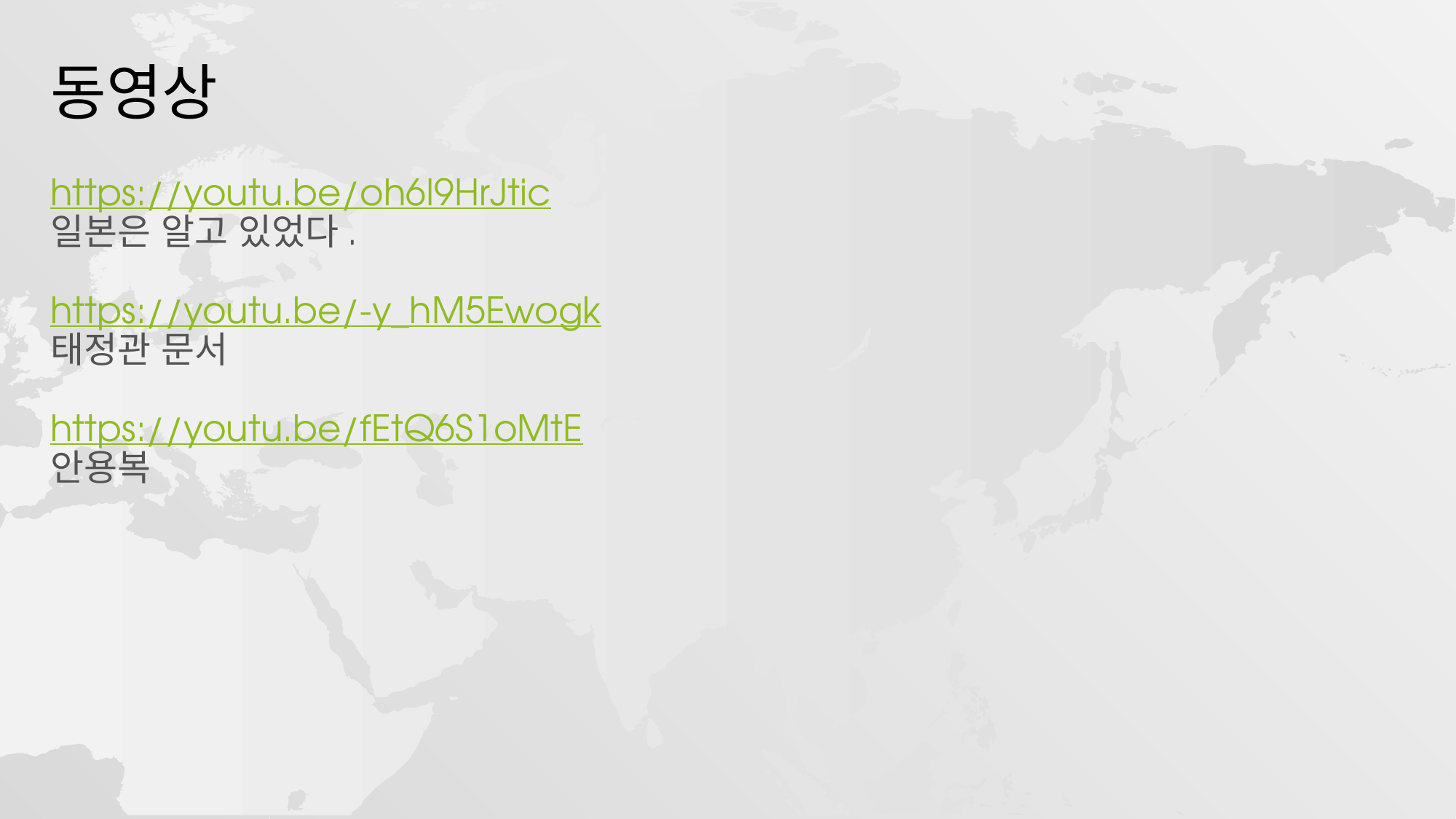

동영상
https://youtu.be/oh6I9HrJtic
일본은 알고 있었다.

https://youtu.be/-y_hM5Ewogk
태정관 문서

https://youtu.be/fEtQ6S1oMtE
안용복